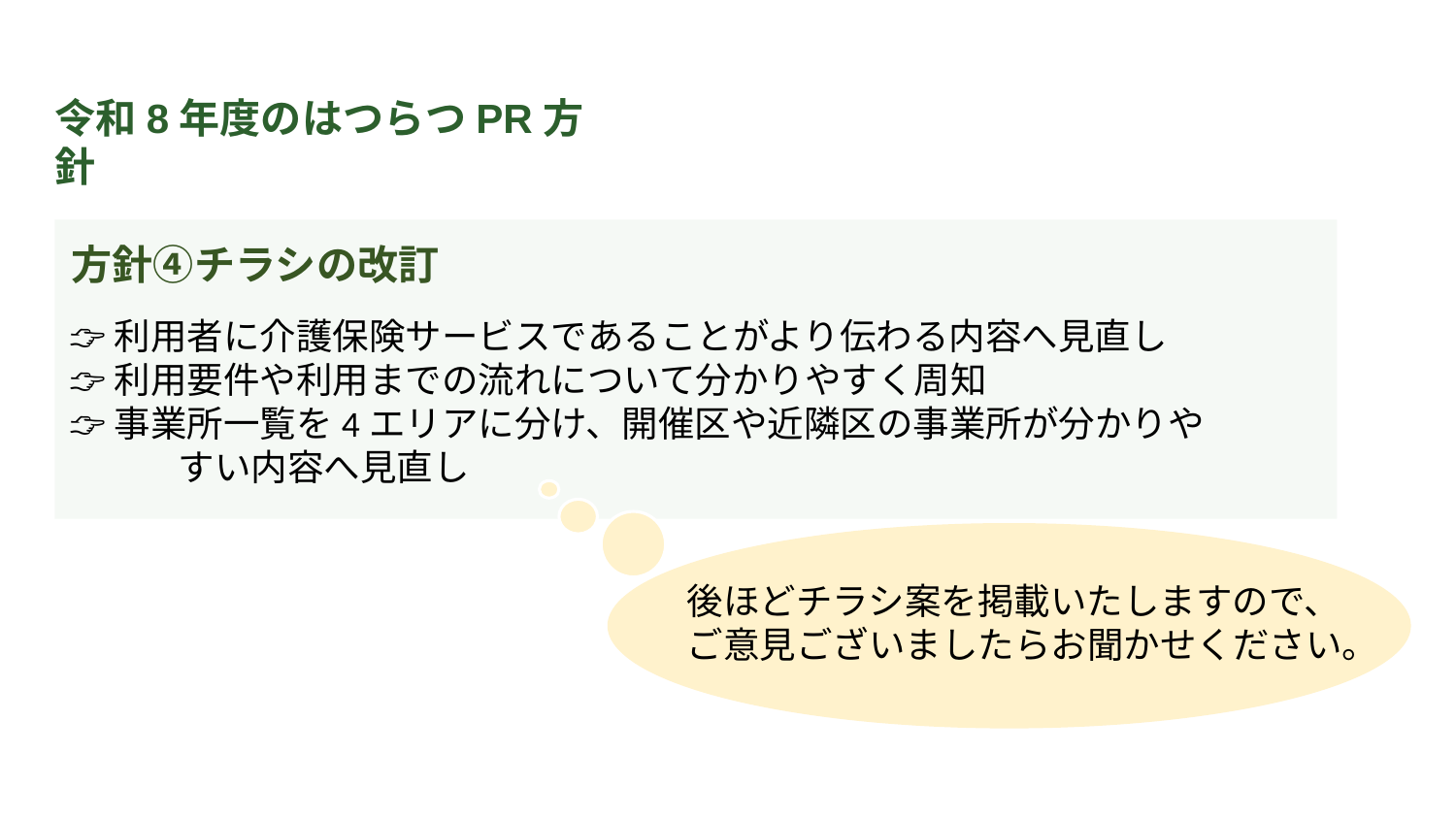

令和8年度のはつらつPR方針

方針④チラシの改訂
👉利用者に介護保険サービスであることがより伝わる内容へ見直し
👉利用要件や利用までの流れについて分かりやすく周知
👉事業所一覧を4エリアに分け、開催区や近隣区の事業所が分かりや　　　すい内容へ見直し

後ほどチラシ案を掲載いたしますので、
ご意見ございましたらお聞かせください。